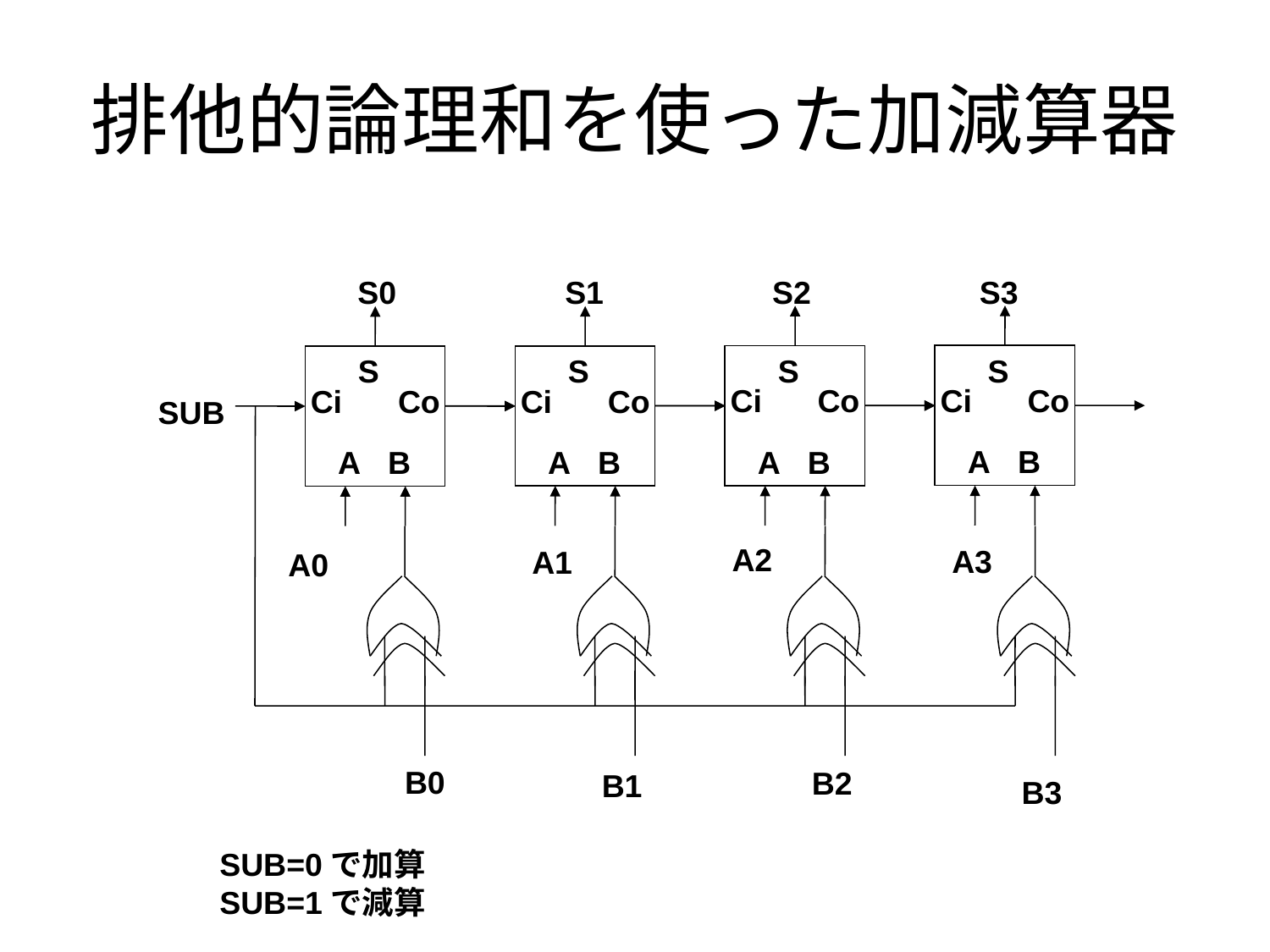

# 排他的論理和を使った加減算器
S0
S1
S2
S3

S

Ci
Co

A
B

S

Ci
Co

A
B

S

Ci
Co

A
B

S

Ci
Co

A
B

SUB

A2
A3
A1
A0

B0
B2
B1
B3
SUB=0で加算
SUB=1で減算